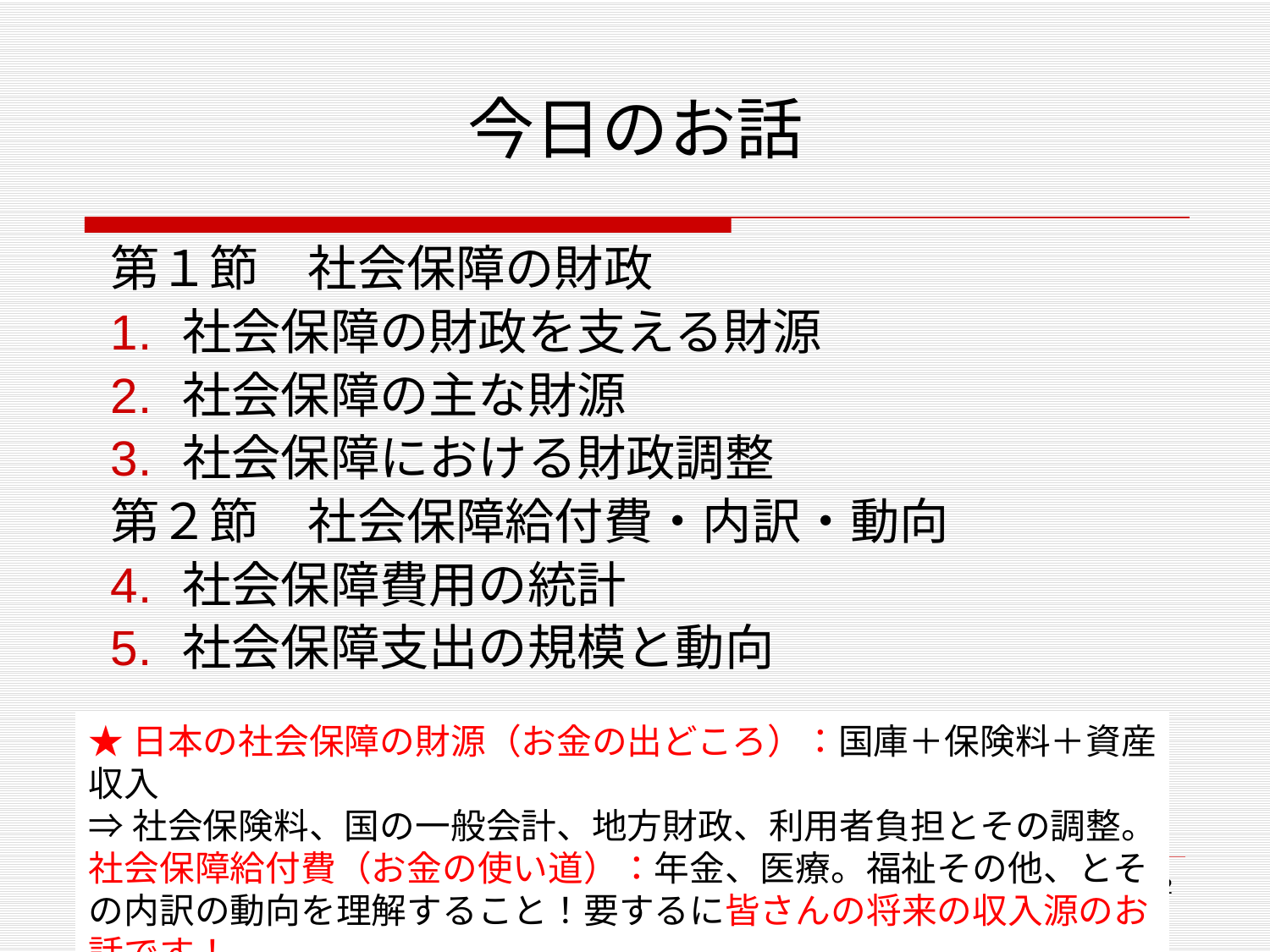

# 今日のお話
第１節　社会保障の財政
社会保障の財政を支える財源
社会保障の主な財源
社会保障における財政調整
第２節　社会保障給付費・内訳・動向
社会保障費用の統計
社会保障支出の規模と動向

★日本の社会保障の財源（お金の出どころ）：国庫＋保険料＋資産収入
⇒社会保険料、国の一般会計、地方財政、利用者負担とその調整。社会保障給付費（お金の使い道）：年金、医療。福祉その他、とその内訳の動向を理解すること！要するに皆さんの将来の収入源のお話です！
2